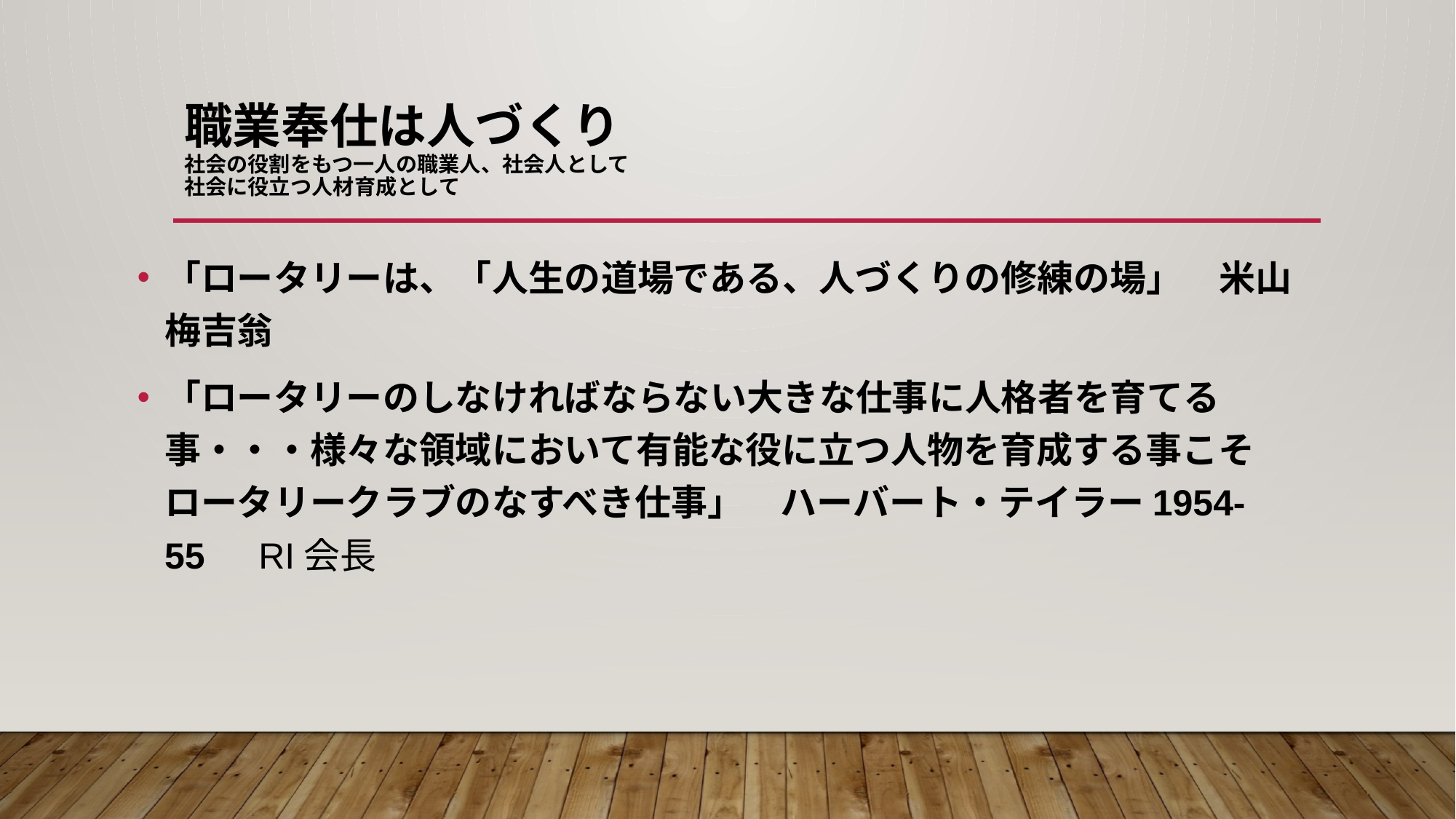

# 職業奉仕は人づくり 社会の役割をもつ一人の職業人、社会人として 社会に役立つ人材育成として
「ロータリーは、「人生の道場である、人づくりの修練の場」　米山梅吉翁
「ロータリーのしなければならない大きな仕事に人格者を育てる事・・・様々な領域において有能な役に立つ人物を育成する事こそロータリークラブのなすべき仕事」　ハーバート・テイラー1954-55　RI会長